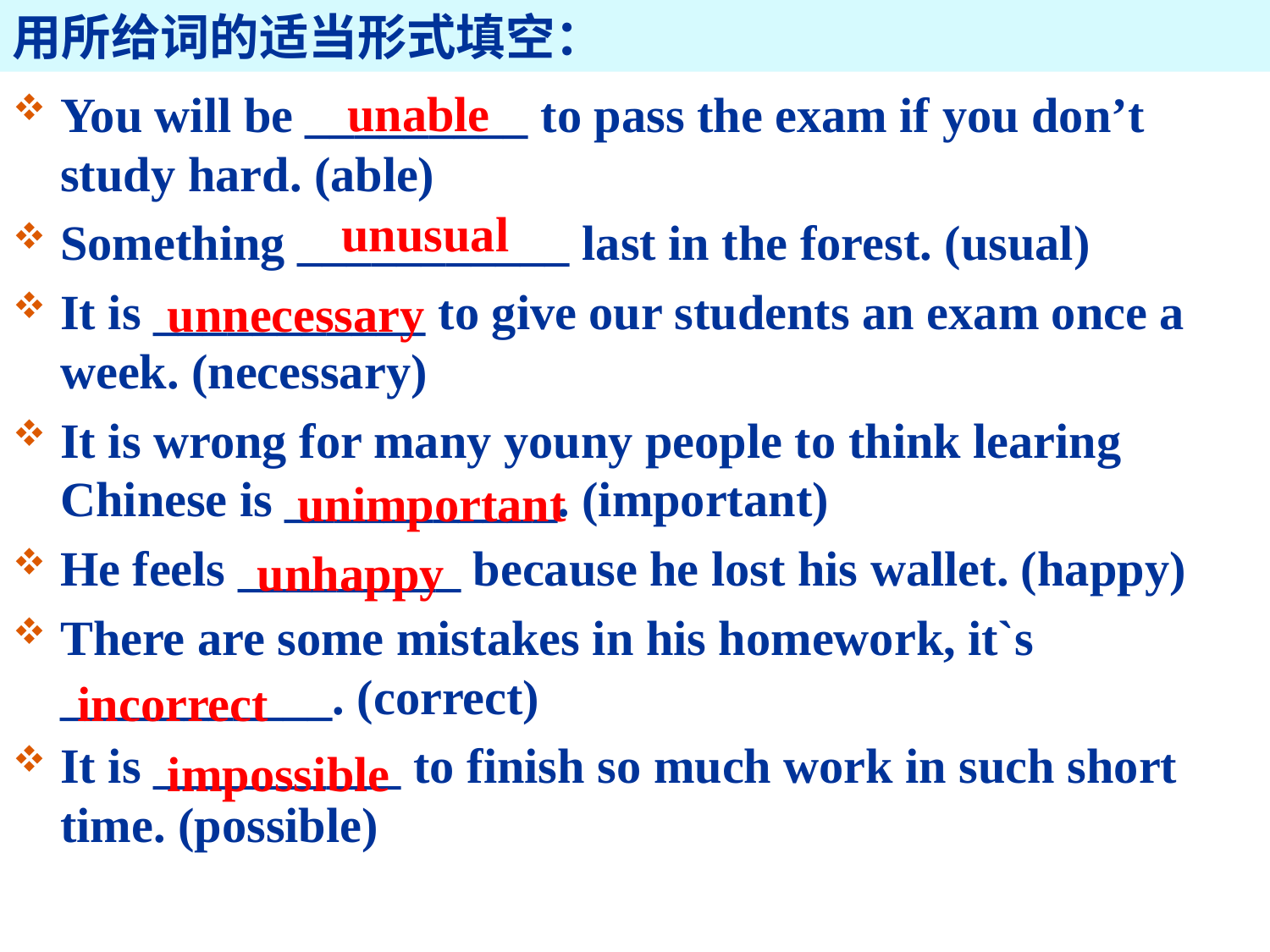

用所给词的适当形式填空：
You will be _________ to pass the exam if you don’t study hard. (able)
Something ___________ last in the forest. (usual)
It is ___________ to give our students an exam once a week. (necessary)
It is wrong for many youny people to think learing Chinese is ___________. (important)
He feels _________ because he lost his wallet. (happy)
There are some mistakes in his homework, it`s ___________. (correct)
It is __________ to finish so much work in such short time. (possible)
unable
unusual
unnecessary
unimportant
unhappy
incorrect
impossible